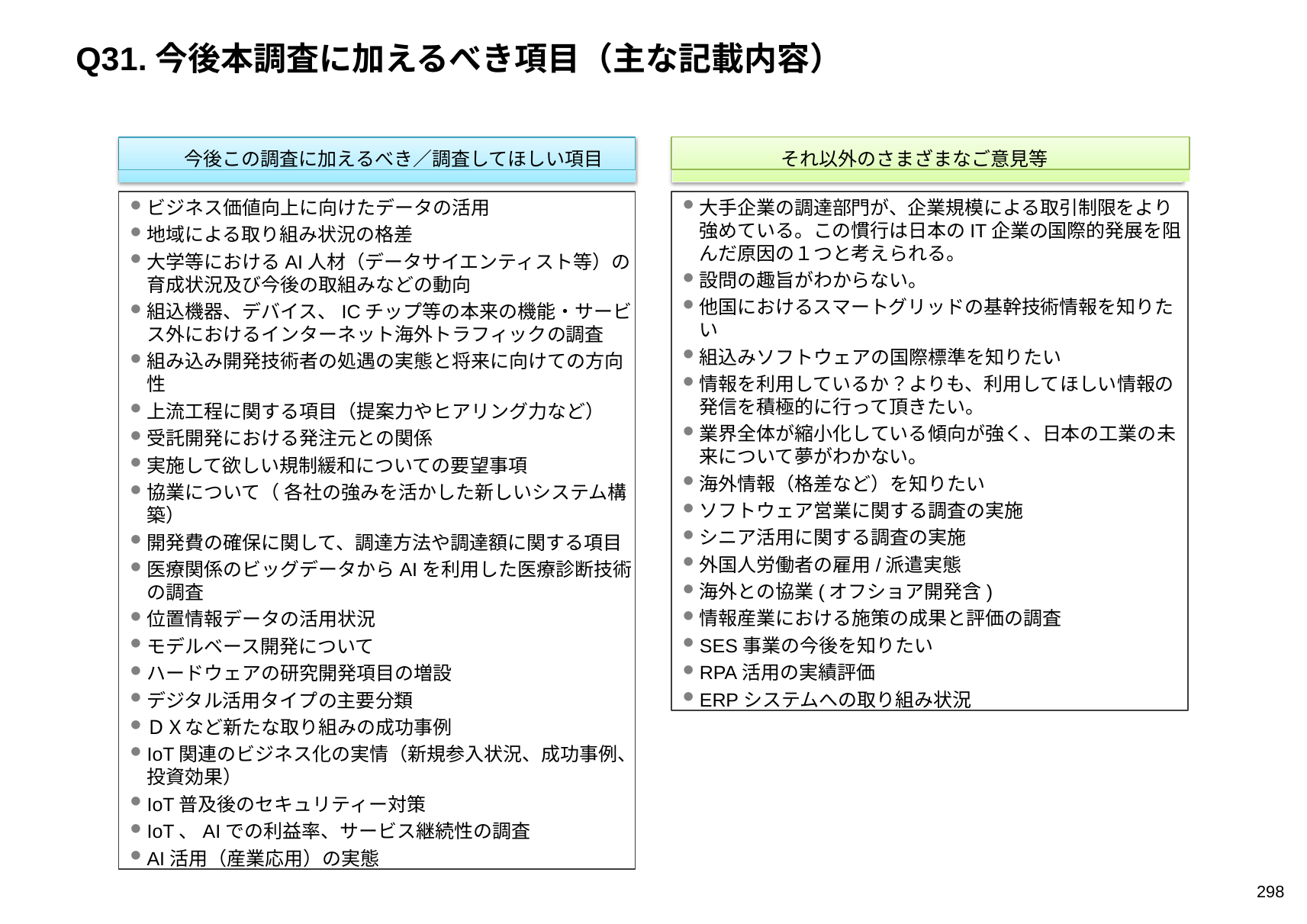

Q31.今後本調査に加えるべき項目（主な記載内容）

それ以外のさまざまなご意見等
ビジネス価値向上に向けたデータの活用
地域による取り組み状況の格差
大学等におけるAI人材（データサイエンティスト等）の育成状況及び今後の取組みなどの動向
組込機器、デバイス、ICチップ等の本来の機能・サービス外におけるインターネット海外トラフィックの調査
組み込み開発技術者の処遇の実態と将来に向けての方向性
上流工程に関する項目（提案力やヒアリング力など）
受託開発における発注元との関係
実施して欲しい規制緩和についての要望事項
協業について（ 各社の強みを活かした新しいシステム構築）
開発費の確保に関して、調達方法や調達額に関する項目
医療関係のビッグデータからAIを利用した医療診断技術の調査
位置情報データの活用状況
モデルベース開発について
ハードウェアの研究開発項目の増設
デジタル活用タイプの主要分類
ＤＸなど新たな取り組みの成功事例
IoT関連のビジネス化の実情（新規参入状況、成功事例、投資効果）
IoT普及後のセキュリティー対策
IoT、AIでの利益率、サービス継続性の調査
AI活用（産業応用）の実態
大手企業の調達部門が、企業規模による取引制限をより強めている。この慣行は日本のIT企業の国際的発展を阻んだ原因の１つと考えられる。
設問の趣旨がわからない。
他国におけるスマートグリッドの基幹技術情報を知りたい
組込みソフトウェアの国際標準を知りたい
情報を利用しているか？よりも、利用してほしい情報の発信を積極的に行って頂きたい。
業界全体が縮小化している傾向が強く、日本の工業の未来について夢がわかない。
海外情報（格差など）を知りたい
ソフトウェア営業に関する調査の実施
シニア活用に関する調査の実施
外国人労働者の雇用/派遣実態
海外との協業(オフショア開発含)
情報産業における施策の成果と評価の調査
SES事業の今後を知りたい
RPA活用の実績評価
ERPシステムへの取り組み状況

今後この調査に加えるべき／調査してほしい項目

298